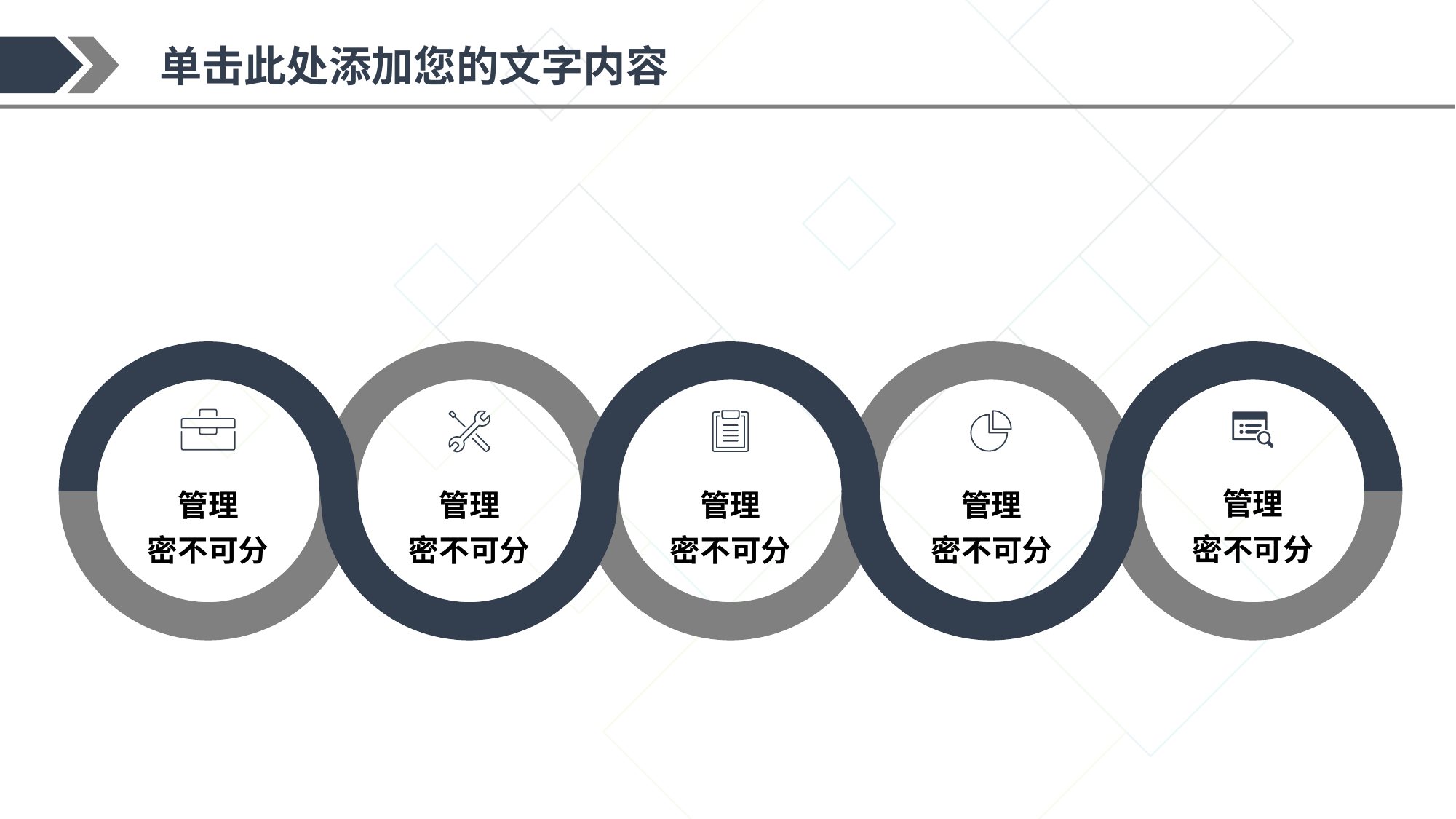

管理
密不可分

管理
密不可分

管理
密不可分

管理
密不可分

管理
密不可分